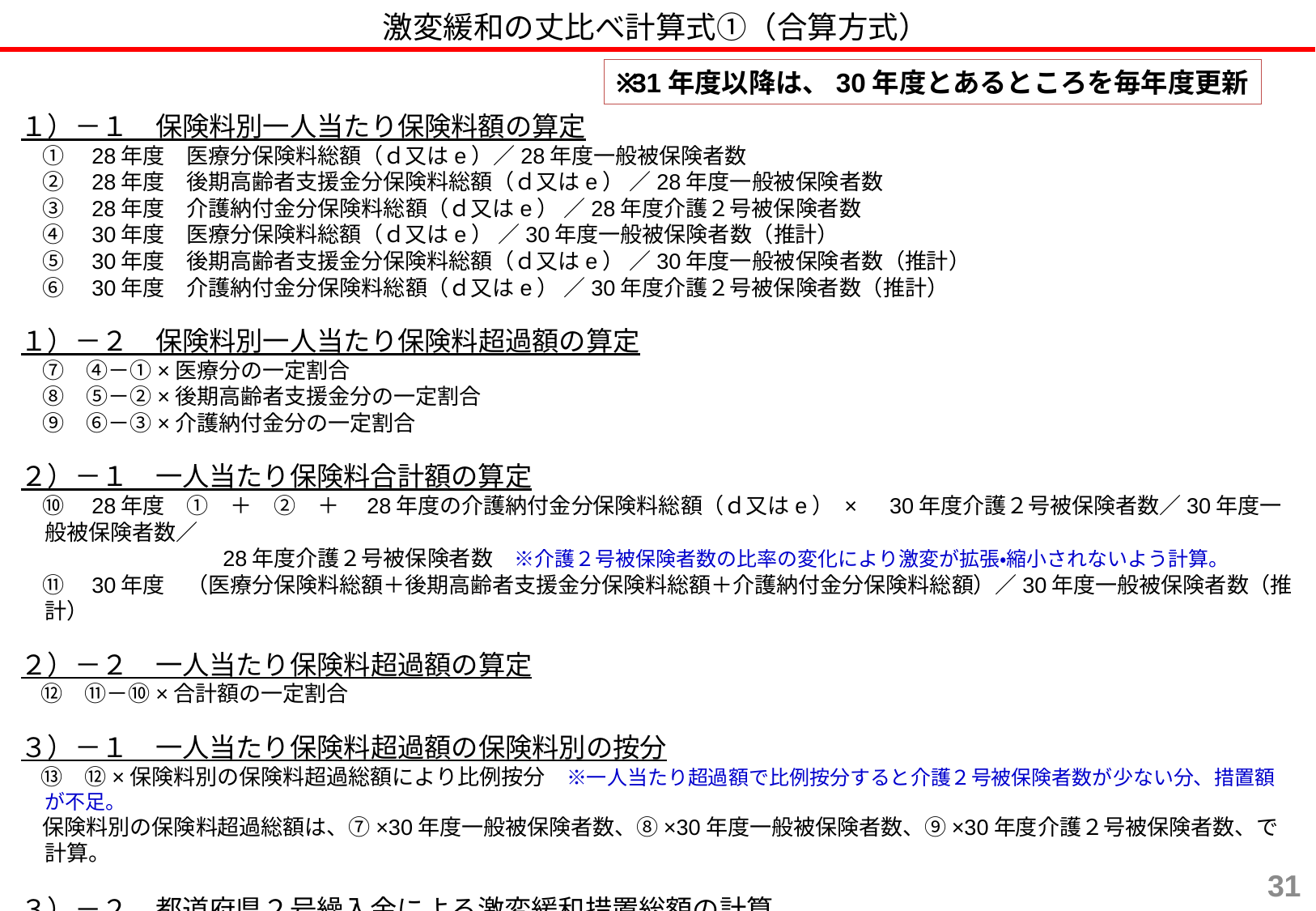

激変緩和の丈比べ計算式①（合算方式）
※31年度以降は、30年度とあるところを毎年度更新
１）－１　保険料別一人当たり保険料額の算定
　①　28年度　医療分保険料総額（ｄ又はe）／28年度一般被保険者数
　②　28年度　後期高齢者支援金分保険料総額（ｄ又はe） ／28年度一般被保険者数
　③　28年度　介護納付金分保険料総額（ｄ又はe） ／28年度介護２号被保険者数
　④　30年度　医療分保険料総額（ｄ又はe） ／30年度一般被保険者数（推計）
　⑤　30年度　後期高齢者支援金分保険料総額（ｄ又はe） ／30年度一般被保険者数（推計）
　⑥　30年度　介護納付金分保険料総額（ｄ又はe） ／30年度介護２号被保険者数（推計）

１）－２　保険料別一人当たり保険料超過額の算定
　⑦　④－①×医療分の一定割合
　⑧　⑤－②×後期高齢者支援金分の一定割合
　⑨　⑥－③×介護納付金分の一定割合

２）－１　一人当たり保険料合計額の算定
　⑩　28年度　①　＋　②　＋　28年度の介護納付金分保険料総額（ｄ又はe） ×　30年度介護２号被保険者数／30年度一般被保険者数／
　　　　　　　　　28年度介護２号被保険者数　※介護２号被保険者数の比率の変化により激変が拡張・縮小されないよう計算。
　⑪　30年度　（医療分保険料総額＋後期高齢者支援金分保険料総額＋介護納付金分保険料総額）／30年度一般被保険者数（推計）

２）－２　一人当たり保険料超過額の算定
　⑫　⑪－⑩×合計額の一定割合

３）－１　一人当たり保険料超過額の保険料別の按分
　⑬　⑫×保険料別の保険料超過総額により比例按分　※一人当たり超過額で比例按分すると介護２号被保険者数が少ない分、措置額が不足。
　保険料別の保険料超過総額は、⑦×30年度一般被保険者数、⑧×30年度一般被保険者数、⑨×30年度介護２号被保険者数、で計算。

３）－２　都道府県２号繰入金による激変緩和措置総額の計算
　⑭　⑬×30年度一般被保険者数（推計）　※30年度の一般被保険者数を掛けることで、２）－１の比率の調整を戻している。
※比率調整のキャンセル計算＝「⑬の一人当たり超過額の介護分の比例按分額」×「30年度の介護２号被保険者数」×「30年度の一般被保険者数」/「30年度の介護２号の被保険者数」　＝「⑬の一人当たり超過額の介護分の比例按分額」×「３０年度の一般被保険者数」
31